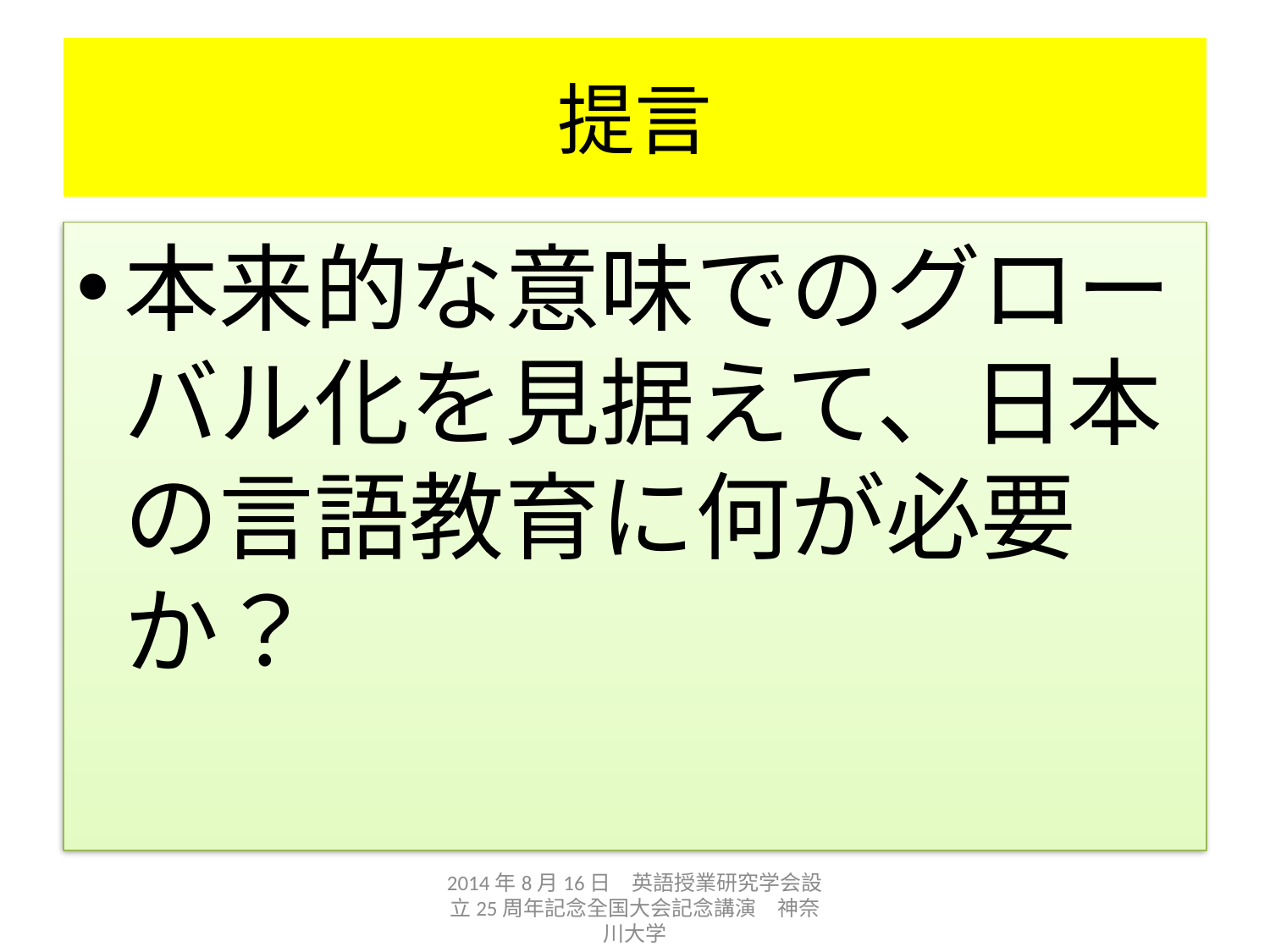

# 提言
本来的な意味でのグローバル化を見据えて、日本の言語教育に何が必要か？

2014年8月16日　英語授業研究学会設立25周年記念全国大会記念講演　神奈川大学